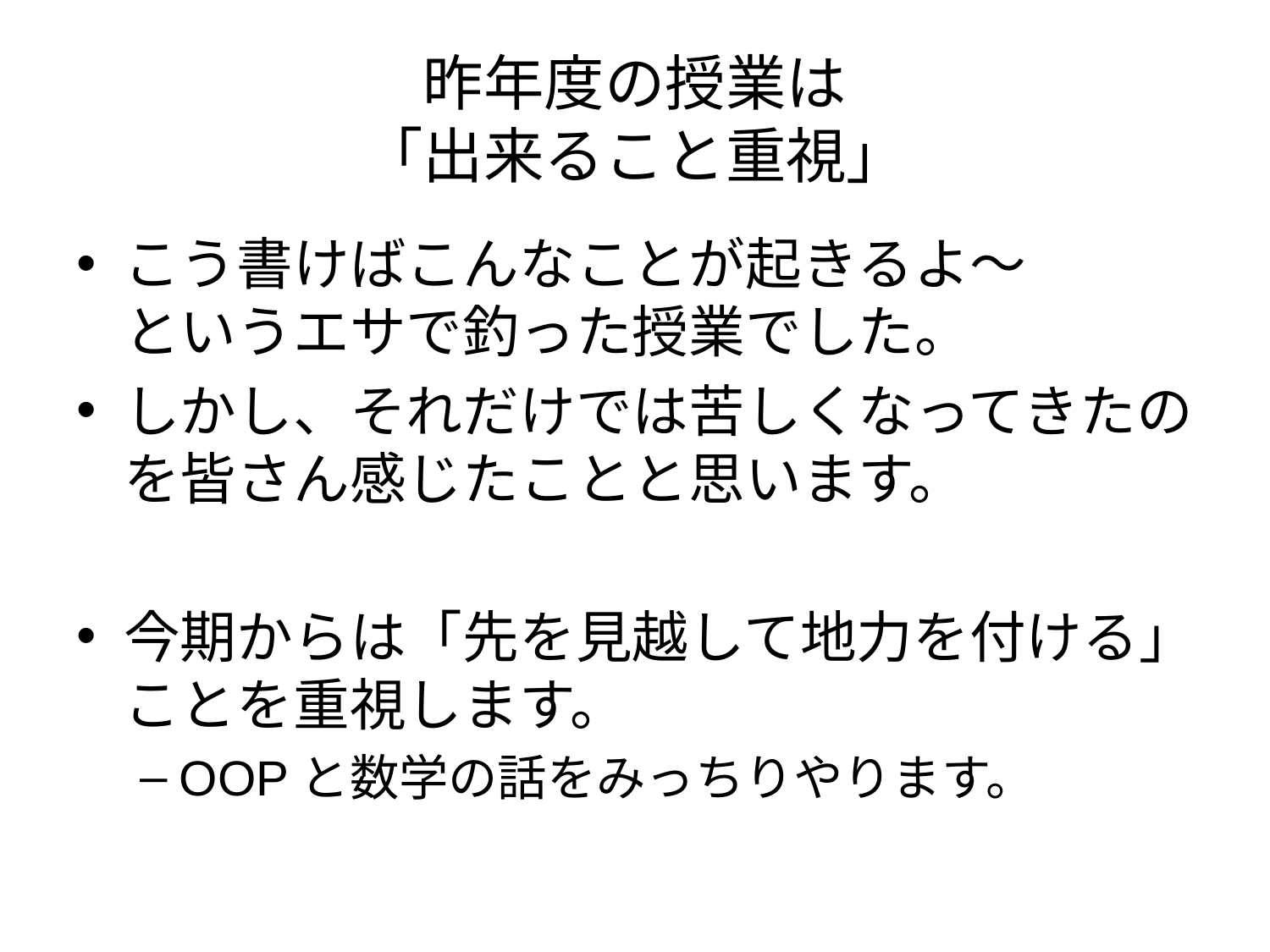

# 昨年度の授業は 「出来ること重視」
こう書けばこんなことが起きるよ～
というエサで釣った授業でした。
しかし、それだけでは苦しくなってきたのを皆さん感じたことと思います。

今期からは「先を見越して地力を付ける」ことを重視します。
OOPと数学の話をみっちりやります。